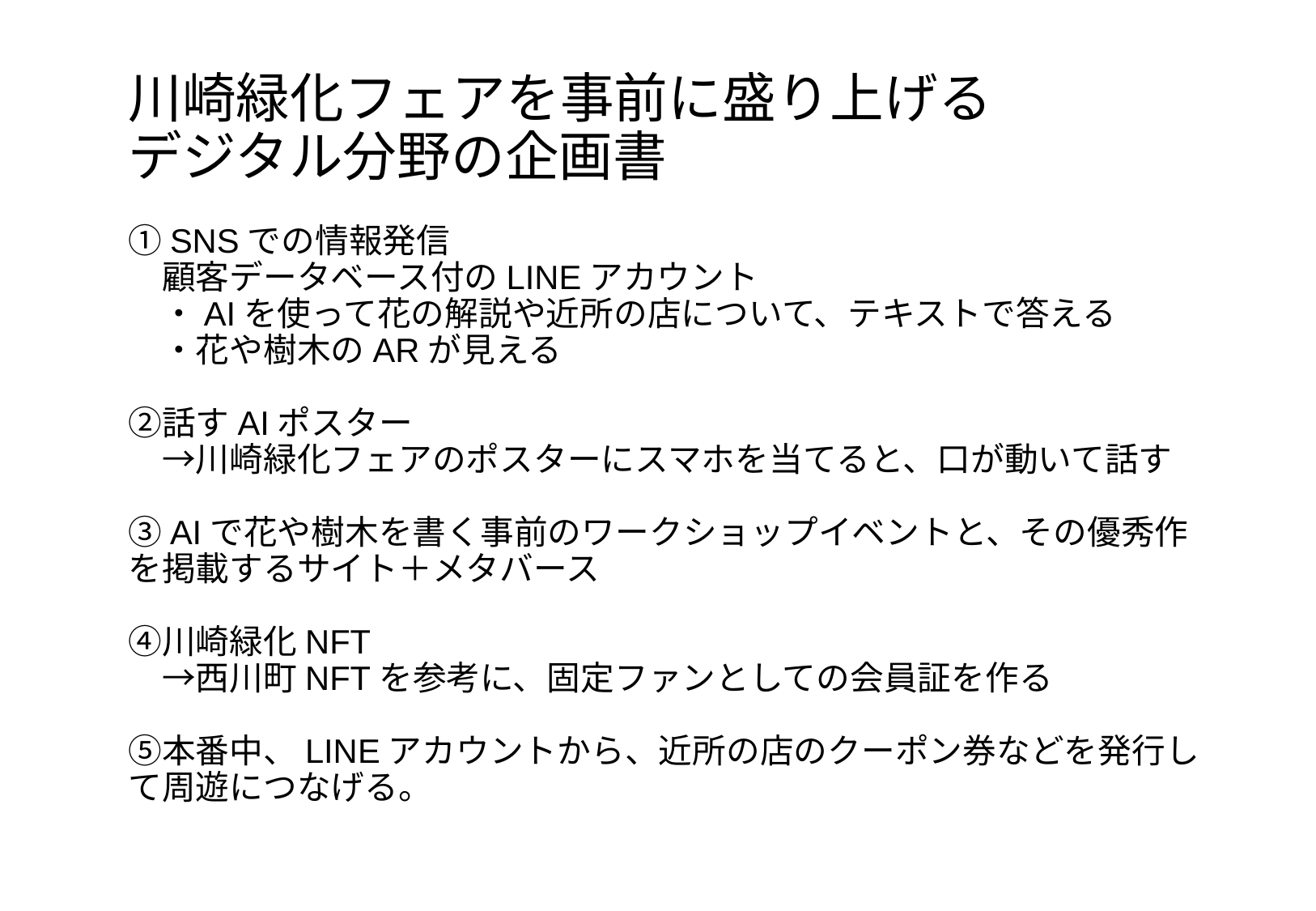

# 川崎緑化フェアを事前に盛り上げる デジタル分野の企画書 ①SNSでの情報発信 　顧客データベース付のLINEアカウント 　・AIを使って花の解説や近所の店について、テキストで答える 　・花や樹木のARが見える ②話すAIポスター 　→川崎緑化フェアのポスターにスマホを当てると、口が動いて話す ③AIで花や樹木を書く事前のワークショップイベントと、その優秀作を掲載するサイト＋メタバース ④川崎緑化NFT 　→西川町NFTを参考に、固定ファンとしての会員証を作る ⑤本番中、LINEアカウントから、近所の店のクーポン券などを発行して周遊につなげる。